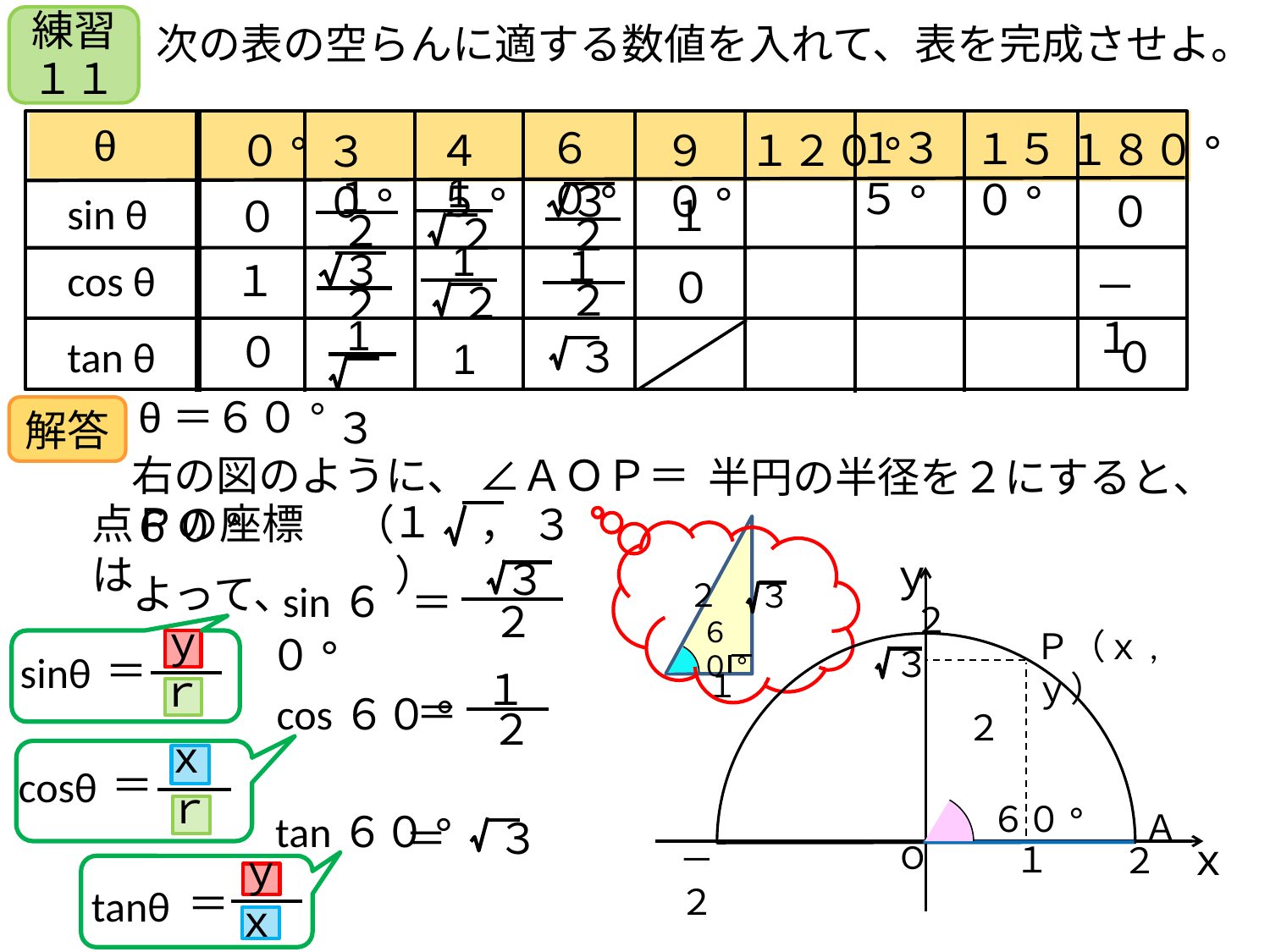

練習１１
次の表の空らんに適する数値を入れて、表を完成させよ。

θ
１３５°
６０°
１５０°
１８０°
０°
９０°
１２０°
４５°
３０°
sin θ
cos θ
tan θ
０
１
０
１
－１
０
０
０
1
 ２

１
２
３
２

1
 ２

１
２
３
２

1
 ３

 ３

1
θ＝６０°
解答
右の図のように、 ∠ＡＯＰ＝６０°
　半円の半径を２にすると、
点Ｐの座標は
１

（　　， ３　）

２
３

６０°

１

ｙ
２

Ａ
ｘ
O
－２
２
３
＝
２

 sin６０°
よって、
ｙ

＝
sinθ
ｒ

Ｐ（ｘ,ｙ）
３

１
＝
２
 cos６０°
２
ｘ

＝
cosθ
ｒ

６０°

  tan６０°
＝
 ３

１
ｙ

＝
tanθ
ｘ